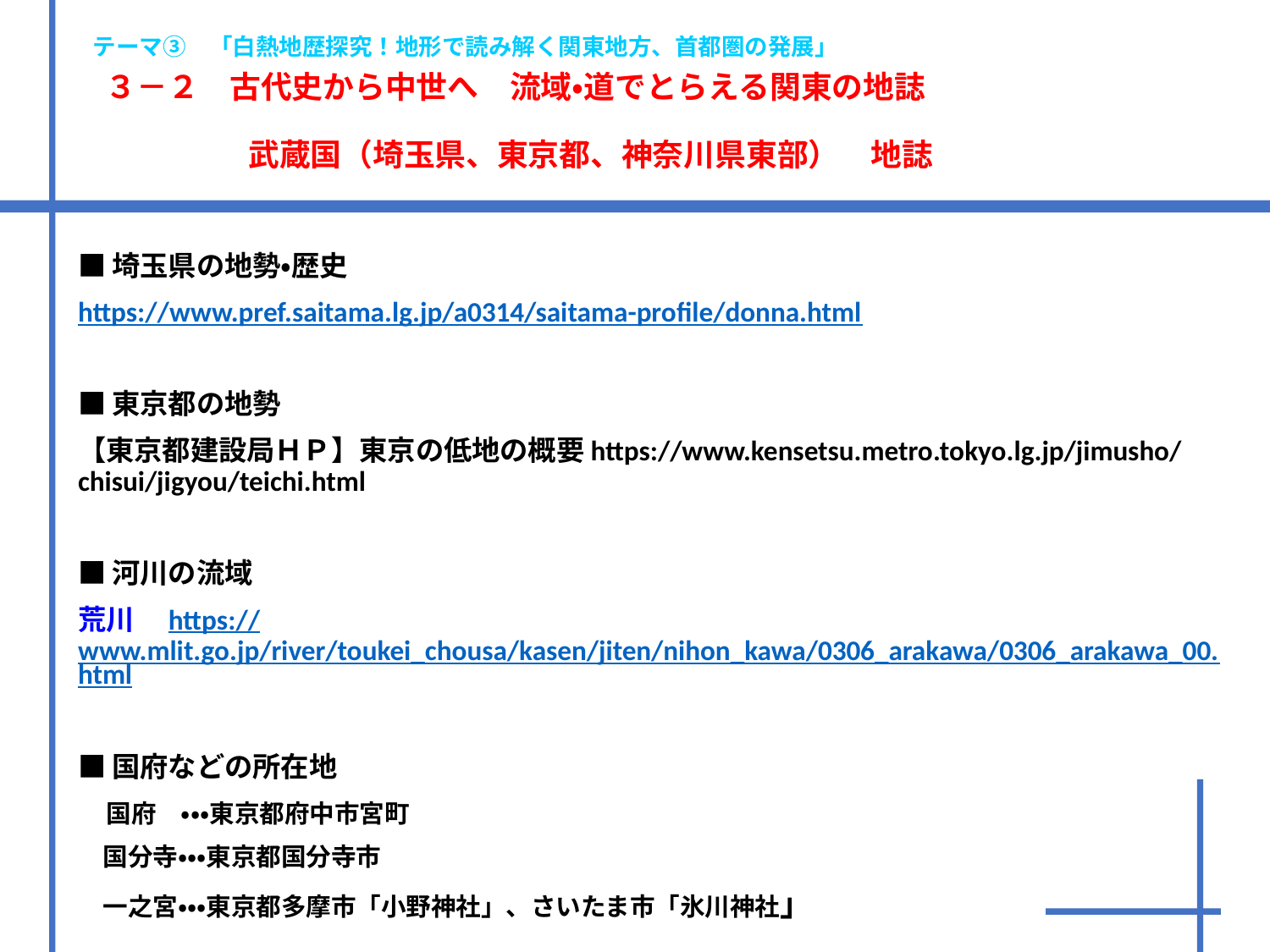

テーマ③　「白熱地歴探究！地形で読み解く関東地方、首都圏の発展」

　３－２　古代史から中世へ　流域・道でとらえる関東の地誌

　　　　　武蔵国（埼玉県、東京都、神奈川県東部）　地誌

■埼玉県の地勢・歴史
https://www.pref.saitama.lg.jp/a0314/saitama-profile/donna.html

■東京都の地勢
【東京都建設局ＨＰ】東京の低地の概要https://www.kensetsu.metro.tokyo.lg.jp/jimusho/chisui/jigyou/teichi.html

■河川の流域
荒川　https://www.mlit.go.jp/river/toukei_chousa/kasen/jiten/nihon_kawa/0306_arakawa/0306_arakawa_00.html

■国府などの所在地
　国府　・・・東京都府中市宮町
　国分寺・・・東京都国分寺市
　一之宮・・・東京都多摩市「小野神社」、さいたま市「氷川神社」